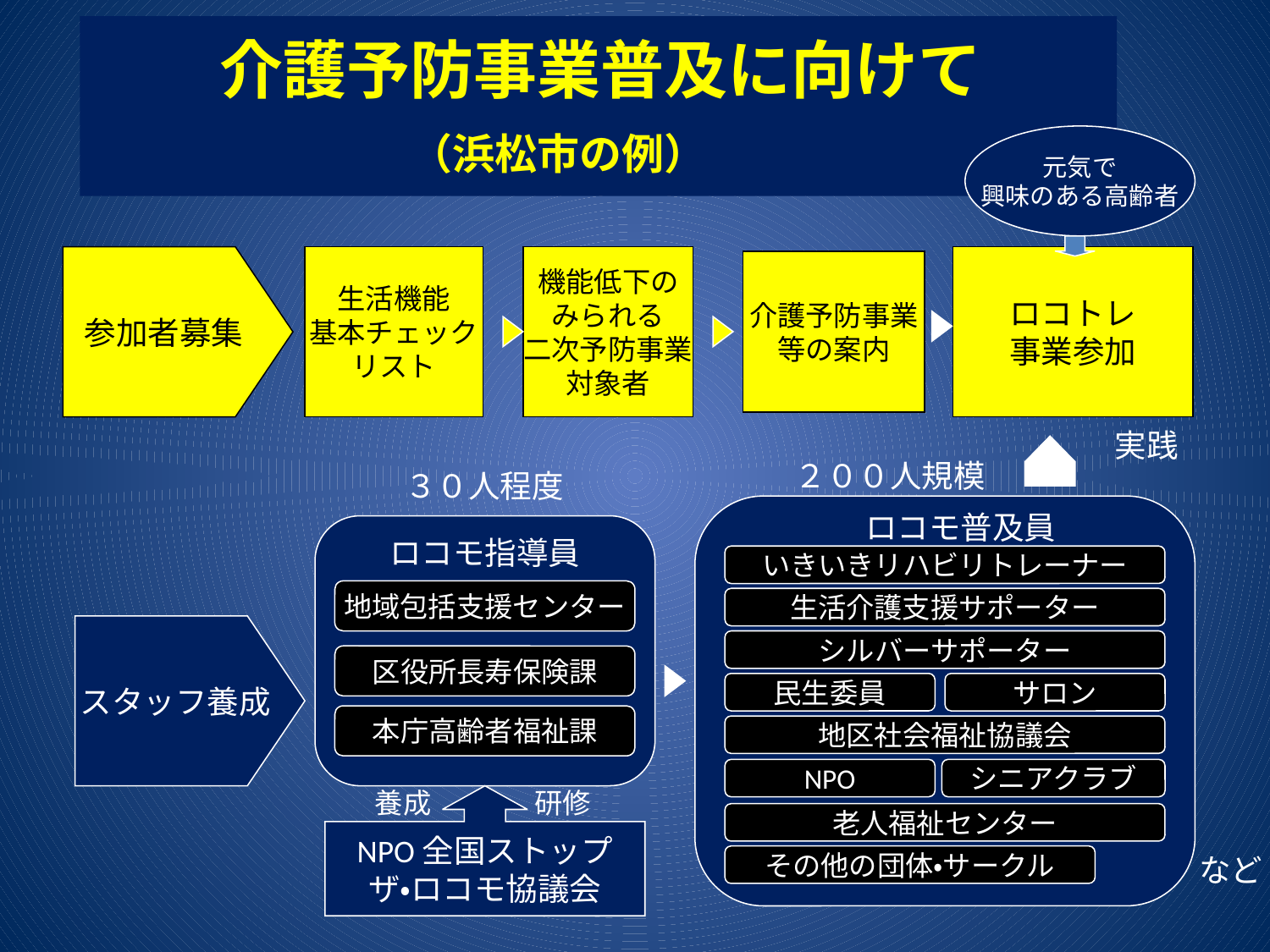

# 介護予防事業普及に向けて 　　　　　（浜松市の例）
元気で
興味のある高齢者

参加者募集
生活機能
基本チェック
リスト
機能低下の
みられる
二次予防事業
対象者
ロコトレ
事業参加
介護予防事業
等の案内

実践

２００人規模
３０人程度
　ロコモ普及員

　　　　　　　　　　　　　　　　　　　　　　　　　　　など
ロコモ指導員

いきいきリハビリトレーナー
地域包括支援センター
生活介護支援サポーター
スタッフ養成
シルバーサポーター
区役所長寿保険課

民生委員
サロン
本庁高齢者福祉課
地区社会福祉協議会
NPO
シニアクラブ
NPO全国ストップ
ザ・ロコモ協議会
養成
研修
老人福祉センター
その他の団体・サークル